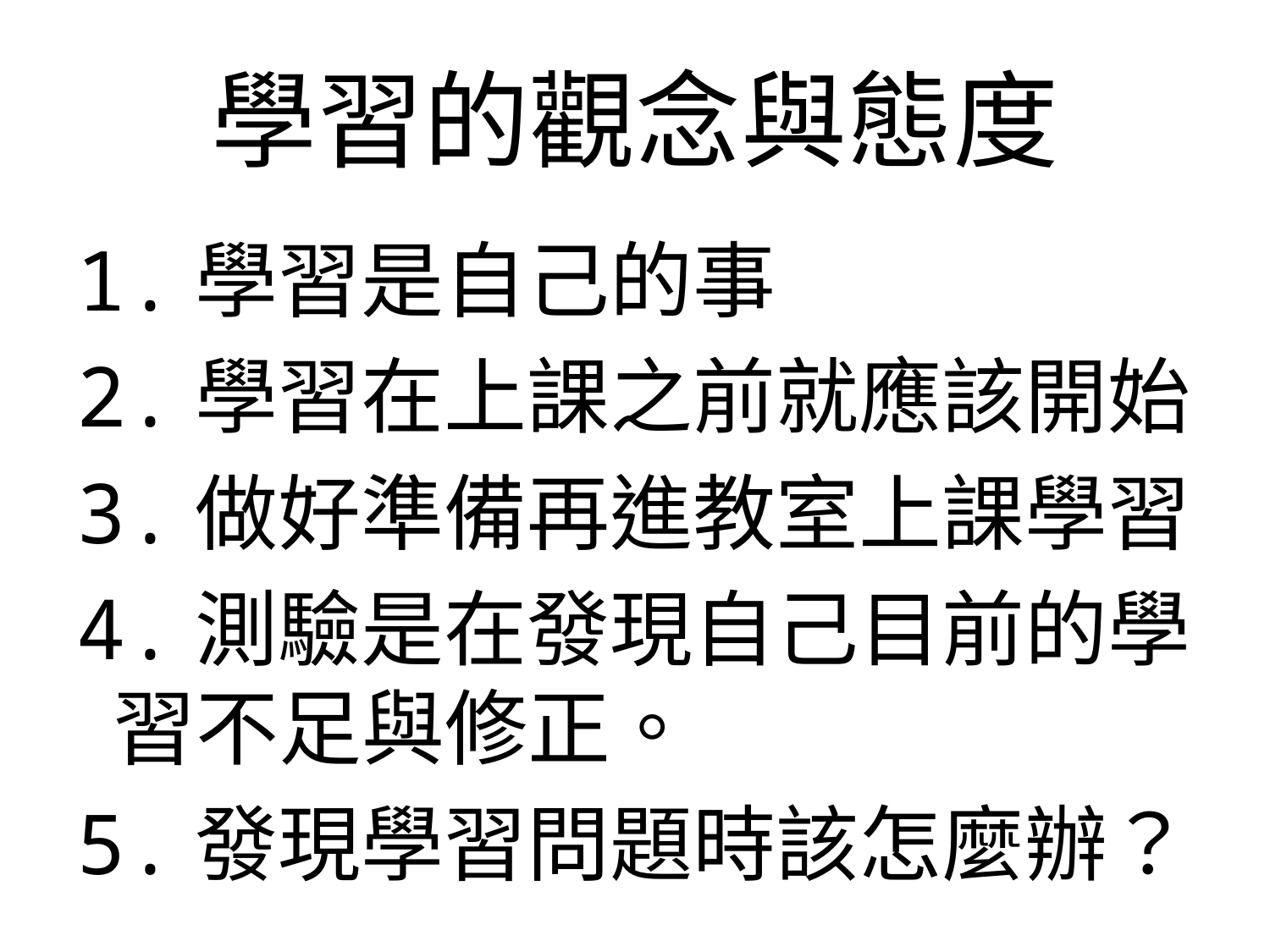

# 學習的觀念與態度
1.學習是自己的事
2.學習在上課之前就應該開始
3.做好準備再進教室上課學習
4.測驗是在發現自己目前的學
  習不足與修正。
5.發現學習問題時該怎麼辦？